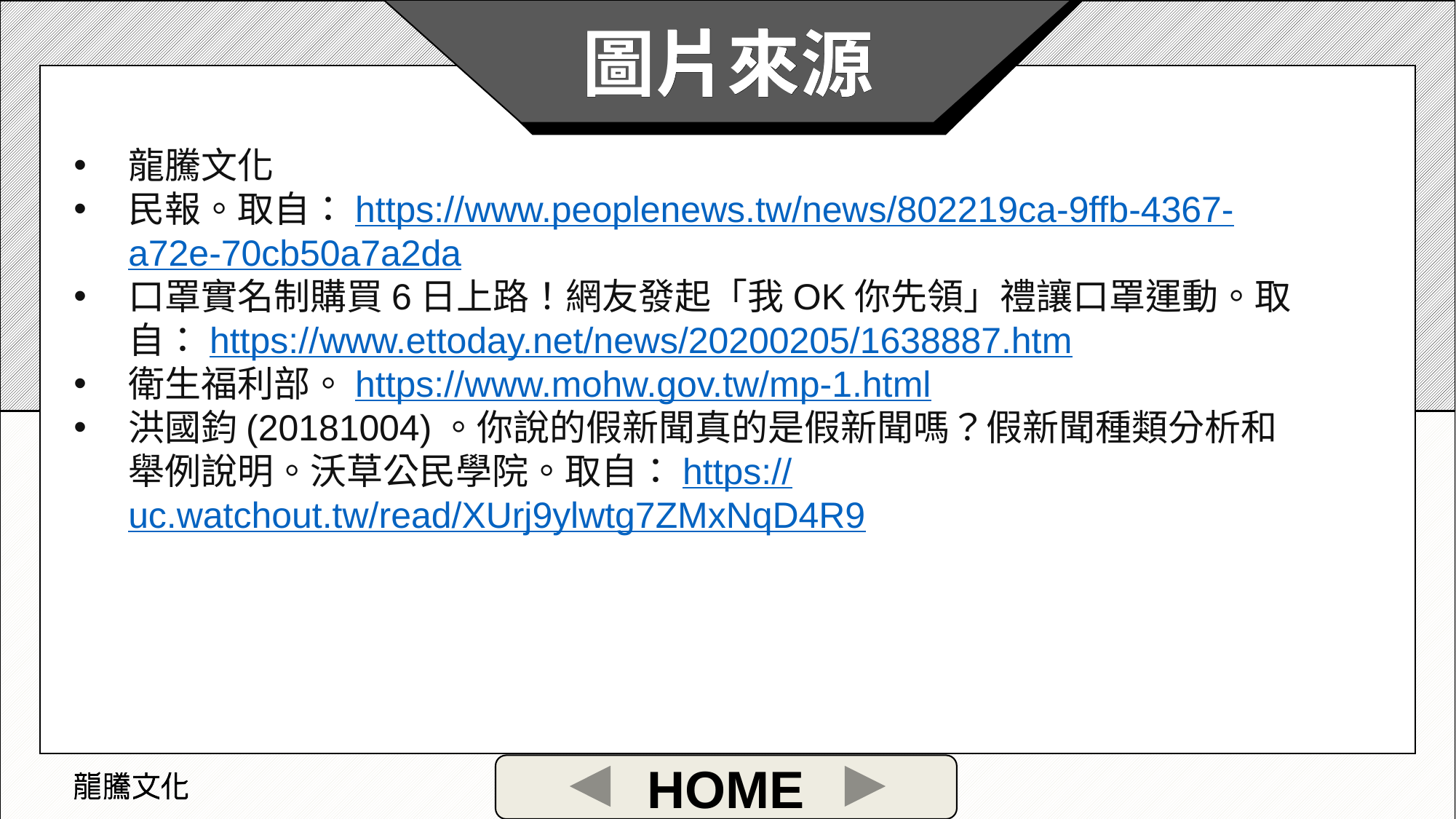

龍騰文化
民報。取自：https://www.peoplenews.tw/news/802219ca-9ffb-4367-a72e-70cb50a7a2da
口罩實名制購買6日上路！網友發起「我OK你先領」禮讓口罩運動。取自：https://www.ettoday.net/news/20200205/1638887.htm
衛生福利部。https://www.mohw.gov.tw/mp-1.html
洪國鈞(20181004)。你說的假新聞真的是假新聞嗎？假新聞種類分析和舉例說明。沃草公民學院。取自：https://uc.watchout.tw/read/XUrj9ylwtg7ZMxNqD4R9